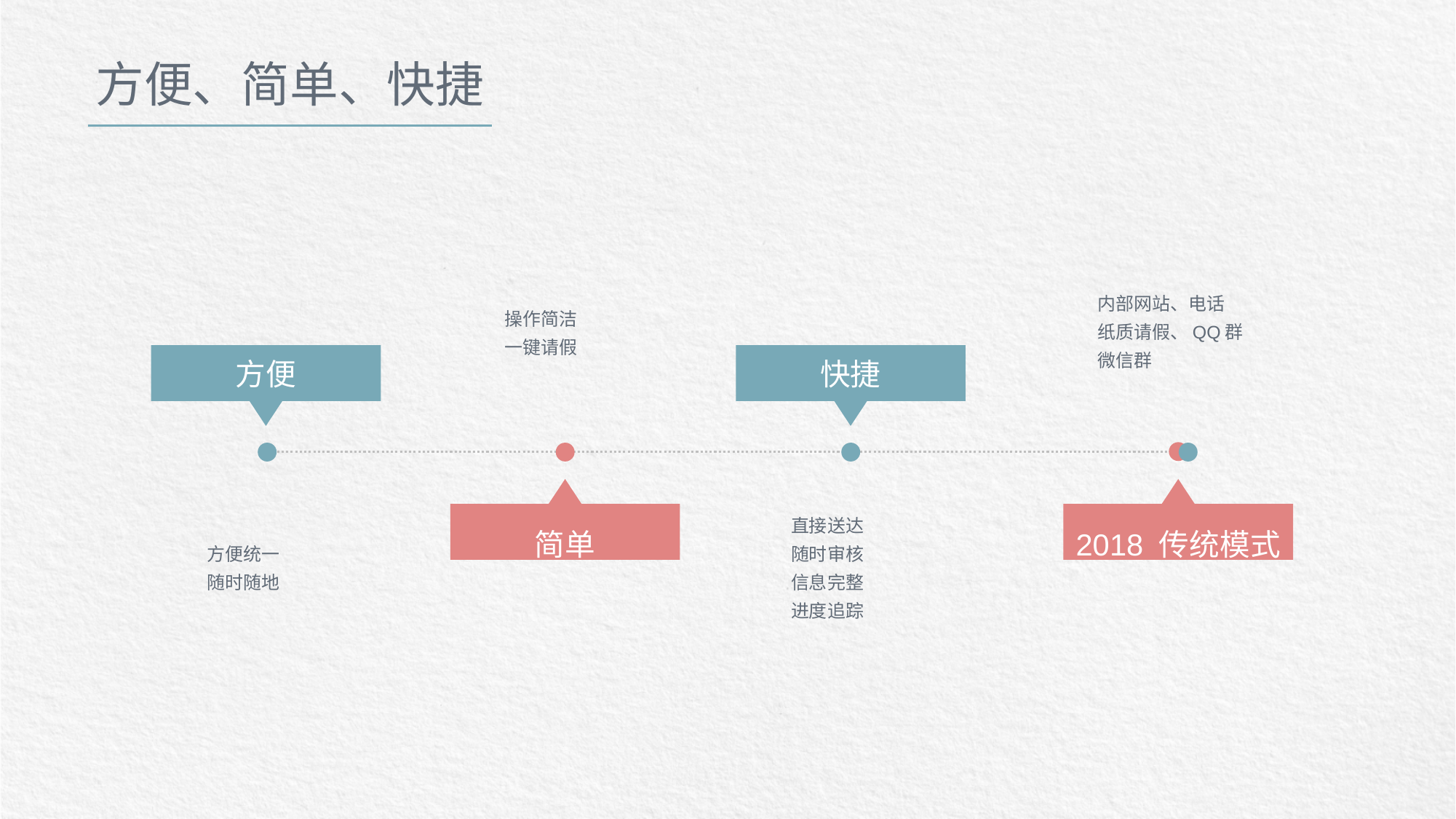

方便、简单、快捷
内部网站、电话
纸质请假、QQ群
微信群
    操作简洁
    一键请假
方便
快捷

简单
2018 传统模式
    方便统一
    随时随地
    直接送达
    随时审核
    信息完整
    进度追踪